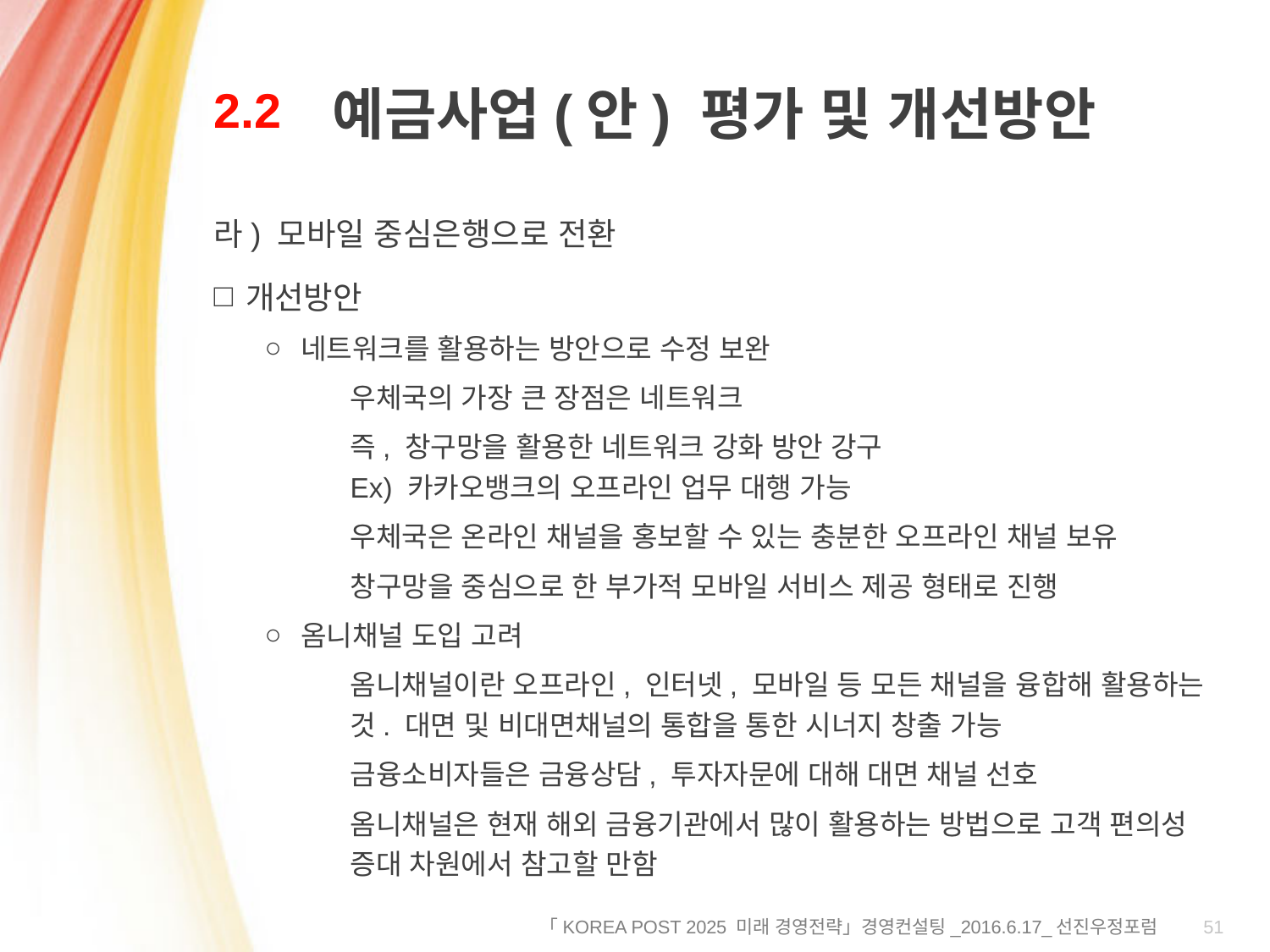

# 2.2
예금사업(안) 평가 및 개선방안
라) 모바일 중심은행으로 전환
개선방안
네트워크를 활용하는 방안으로 수정 보완
우체국의 가장 큰 장점은 네트워크
즉, 창구망을 활용한 네트워크 강화 방안 강구
Ex) 카카오뱅크의 오프라인 업무 대행 가능
우체국은 온라인 채널을 홍보할 수 있는 충분한 오프라인 채널 보유
창구망을 중심으로 한 부가적 모바일 서비스 제공 형태로 진행
옴니채널 도입 고려
옴니채널이란 오프라인, 인터넷, 모바일 등 모든 채널을 융합해 활용하는 것. 대면 및 비대면채널의 통합을 통한 시너지 창출 가능
금융소비자들은 금융상담, 투자자문에 대해 대면 채널 선호
옴니채널은 현재 해외 금융기관에서 많이 활용하는 방법으로 고객 편의성 증대 차원에서 참고할 만함
51